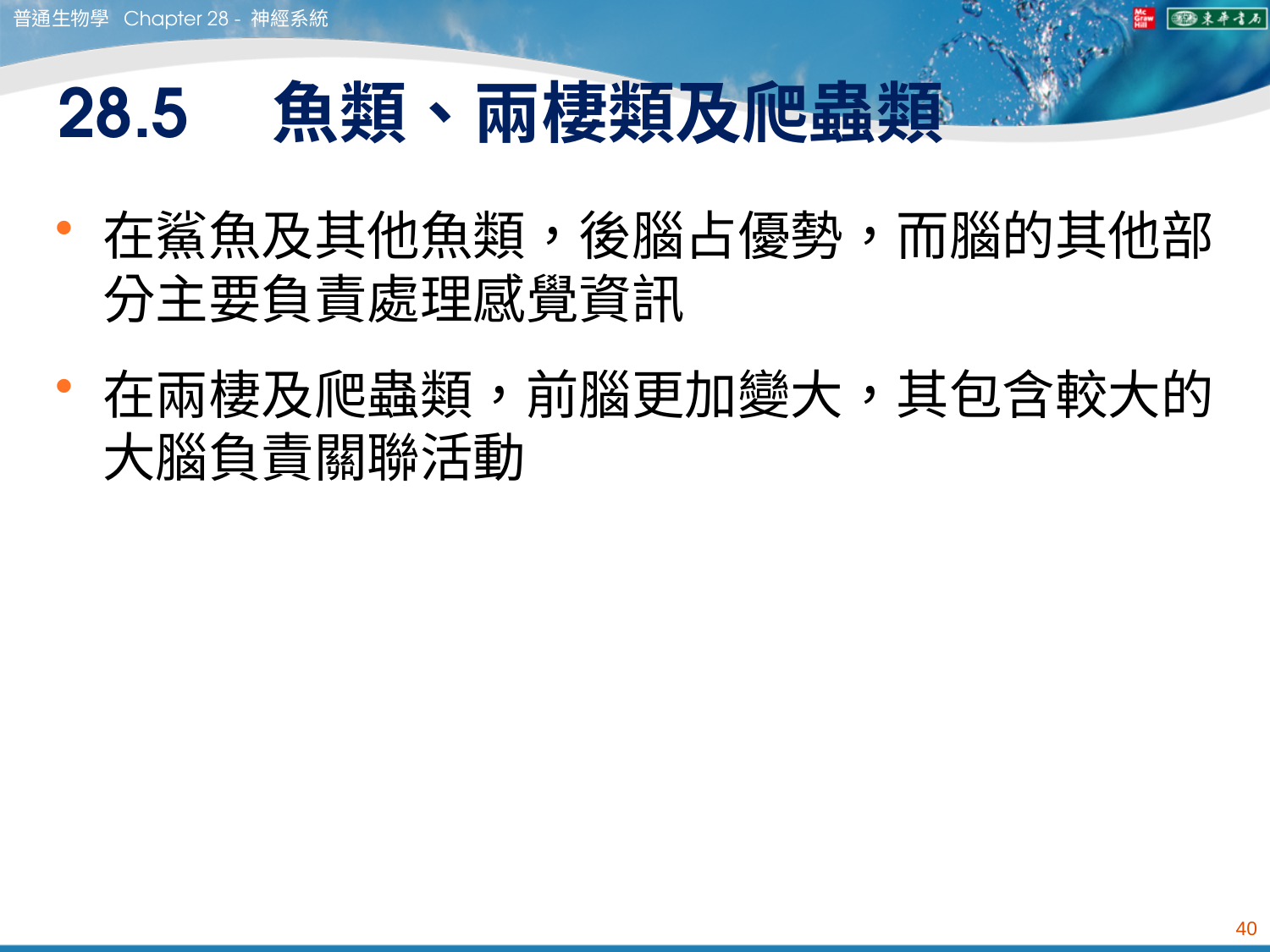

普通生物學  Chapter 28 - 神經系統
# 28.5　魚類、兩棲類及爬蟲類
在鯊魚及其他魚類，後腦占優勢，而腦的其他部分主要負責處理感覺資訊
在兩棲及爬蟲類，前腦更加變大，其包含較大的大腦負責關聯活動
40